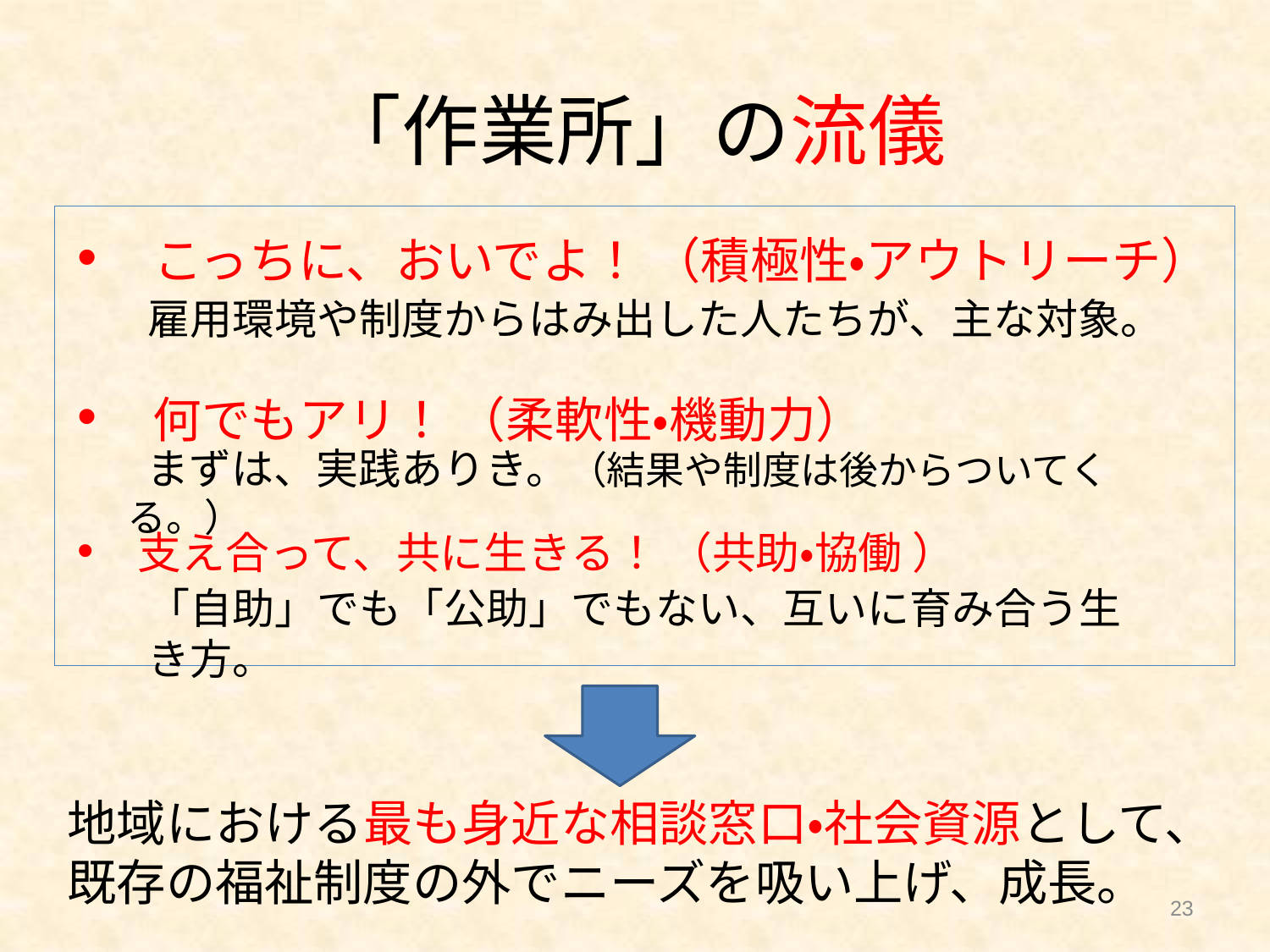

# 「作業所」の流儀

　こっちに、おいでよ！ （積極性・アウトリーチ）

雇用環境や制度からはみ出した人たちが、主な対象。
　何でもアリ！ （柔軟性・機動力）

 まずは、実践ありき。（結果や制度は後からついてくる。）
　支え合って、共に生きる！ （共助・協働 ）

「自助」でも「公助」でもない、互いに育み合う生き方。

地域における最も身近な相談窓口・社会資源として、
既存の福祉制度の外でニーズを吸い上げ、成長。
23